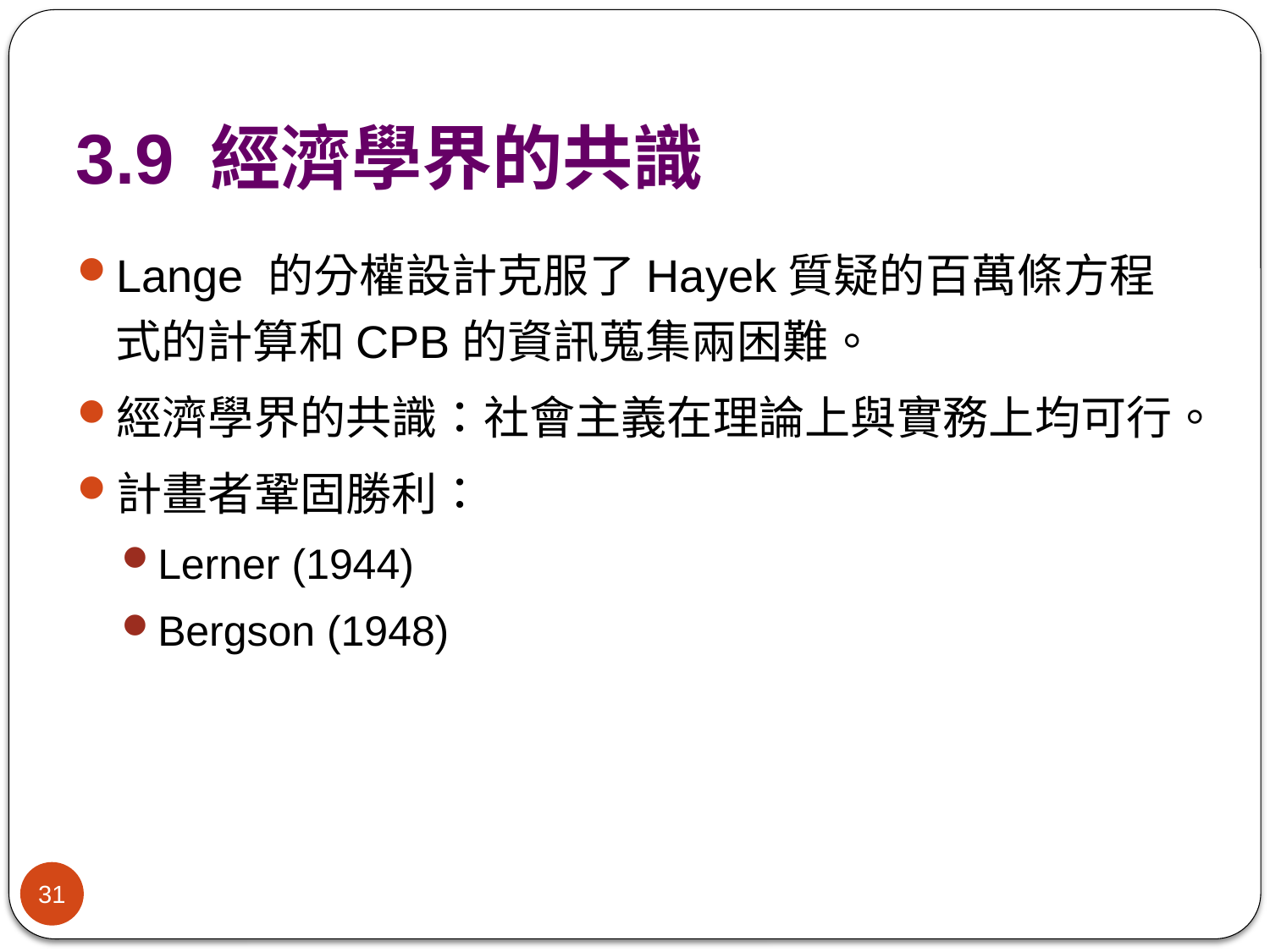

# 3.9 經濟學界的共識
Lange 的分權設計克服了Hayek質疑的百萬條方程式的計算和CPB的資訊蒐集兩困難。
經濟學界的共識：社會主義在理論上與實務上均可行。
計畫者鞏固勝利：
Lerner (1944)
Bergson (1948)
31